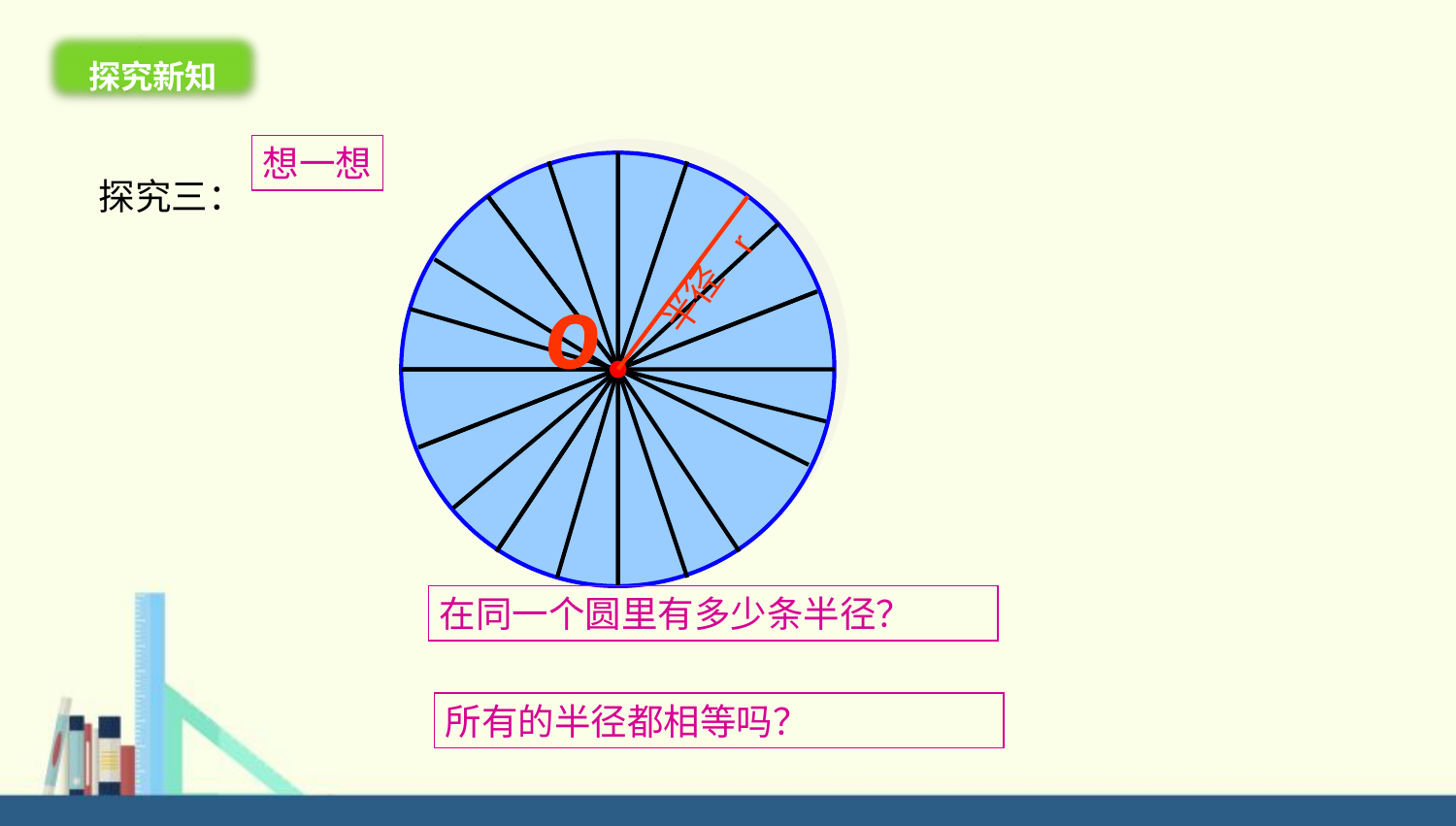

探究新知
想一想
探究三：

r

半径

o

在同一个圆里有多少条半径？
所有的半径都相等吗？